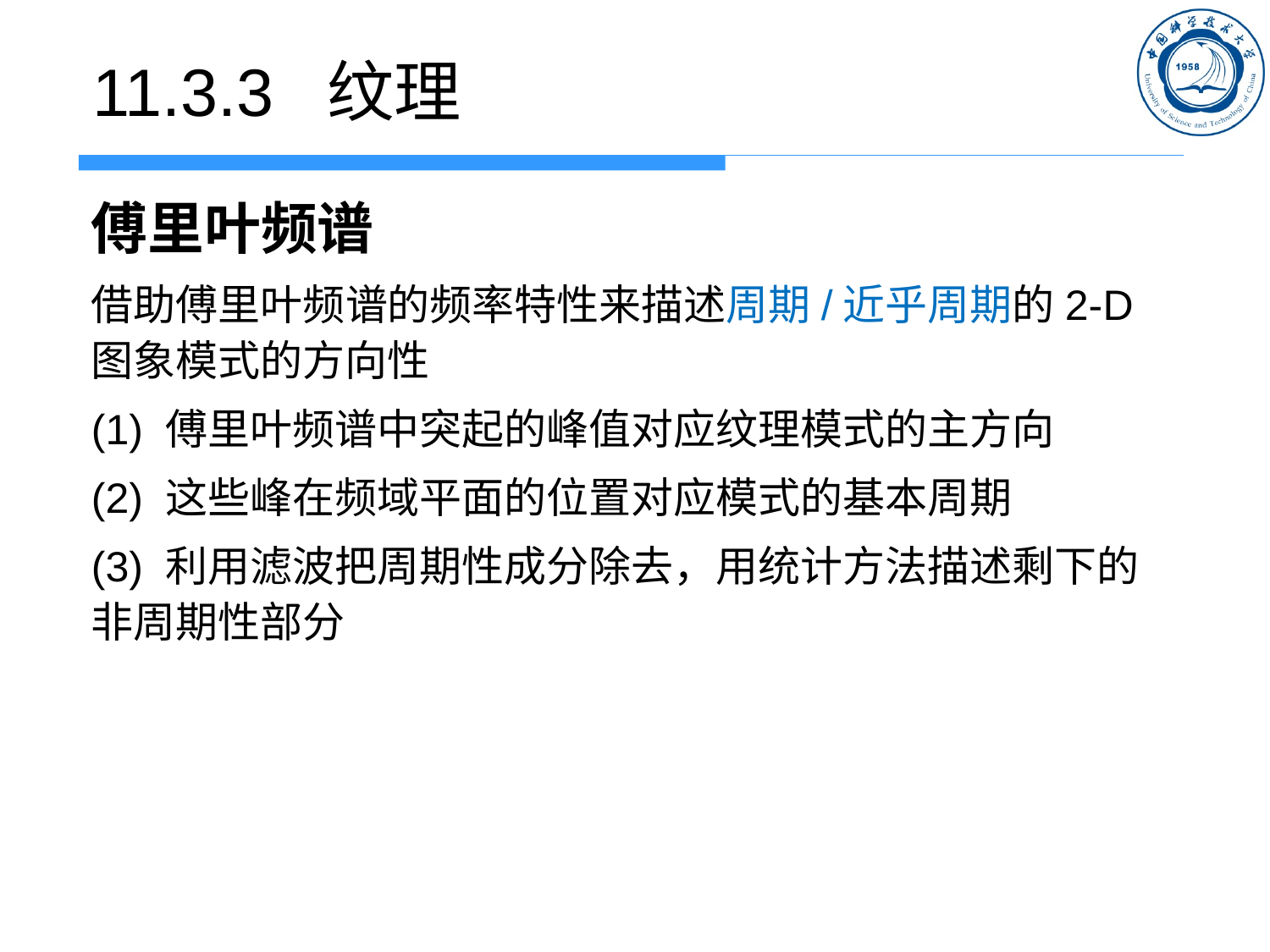

# 11.3.3  纹理
傅里叶频谱
借助傅里叶频谱的频率特性来描述周期/近乎周期的2-D图象模式的方向性
(1) 傅里叶频谱中突起的峰值对应纹理模式的主方向
(2) 这些峰在频域平面的位置对应模式的基本周期
(3) 利用滤波把周期性成分除去，用统计方法描述剩下的非周期性部分